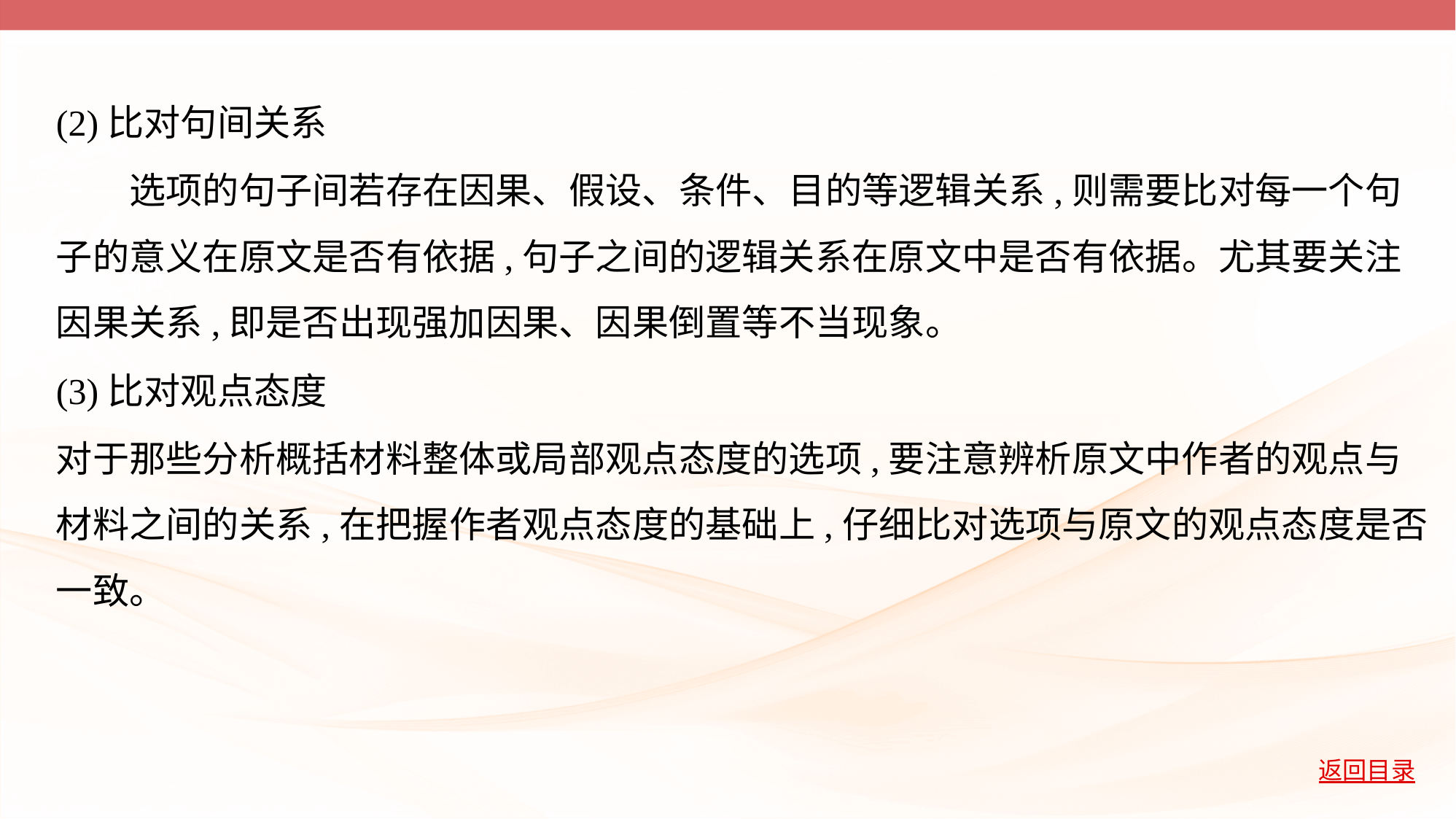

(2)比对句间关系
　　选项的句子间若存在因果、假设、条件、目的等逻辑关系,则需要比对每一个句
子的意义在原文是否有依据,句子之间的逻辑关系在原文中是否有依据。尤其要关注
因果关系,即是否出现强加因果、因果倒置等不当现象。
(3)比对观点态度
对于那些分析概括材料整体或局部观点态度的选项,要注意辨析原文中作者的观点与
材料之间的关系,在把握作者观点态度的基础上,仔细比对选项与原文的观点态度是否
一致。